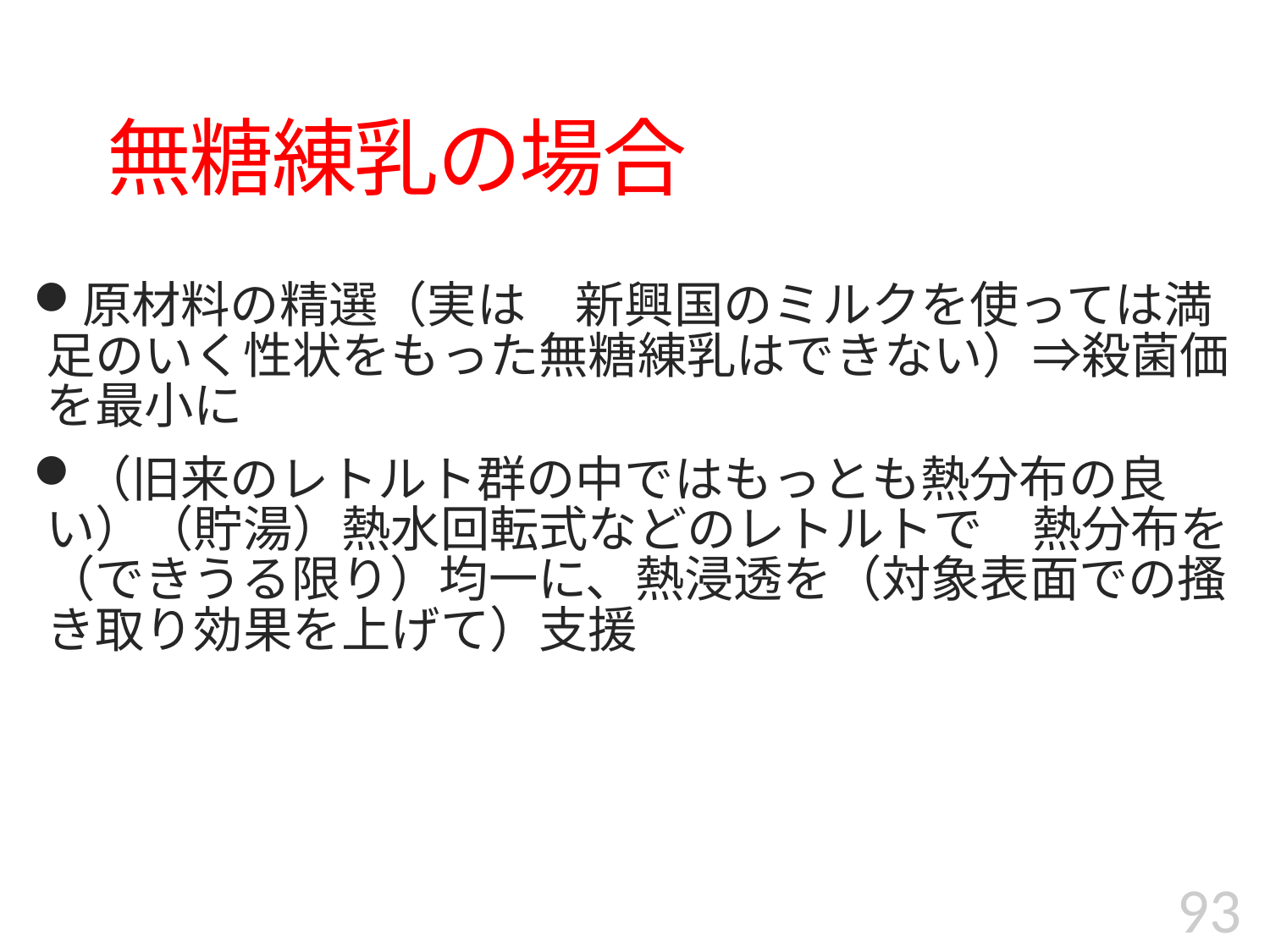

# 無糖練乳の場合
原材料の精選（実は　新興国のミルクを使っては満足のいく性状をもった無糖練乳はできない）⇒殺菌価を最小に
（旧来のレトルト群の中ではもっとも熱分布の良い）（貯湯）熱水回転式などのレトルトで　熱分布を（できうる限り）均一に、熱浸透を（対象表面での搔き取り効果を上げて）支援

93